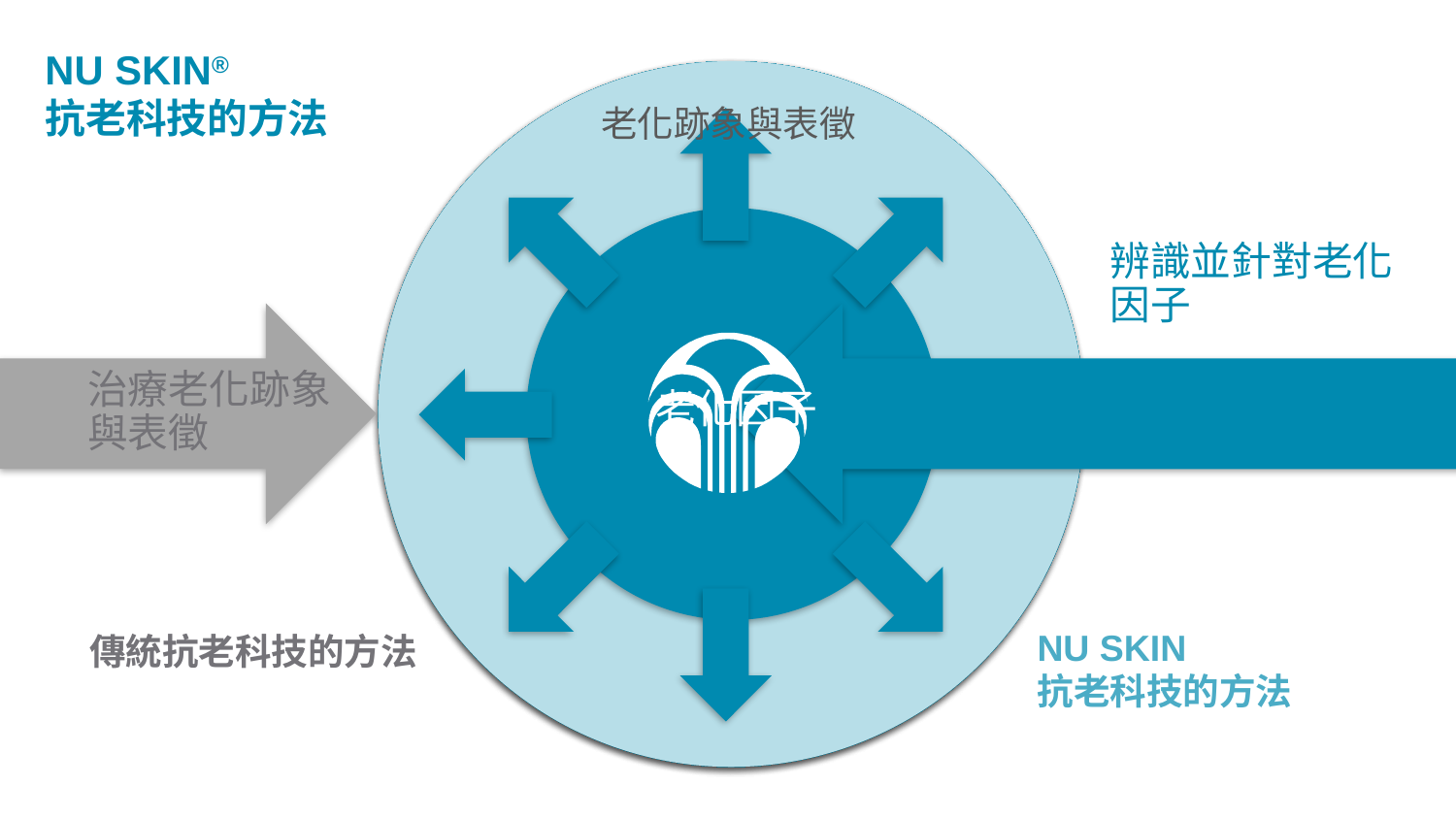

NU SKIN®
抗老科技的方法
辨識並針對老化因子

老化跡象與表徵

治療老化跡象與表徵

老化因子
傳統抗老科技的方法
NU SKIN
抗老科技的方法